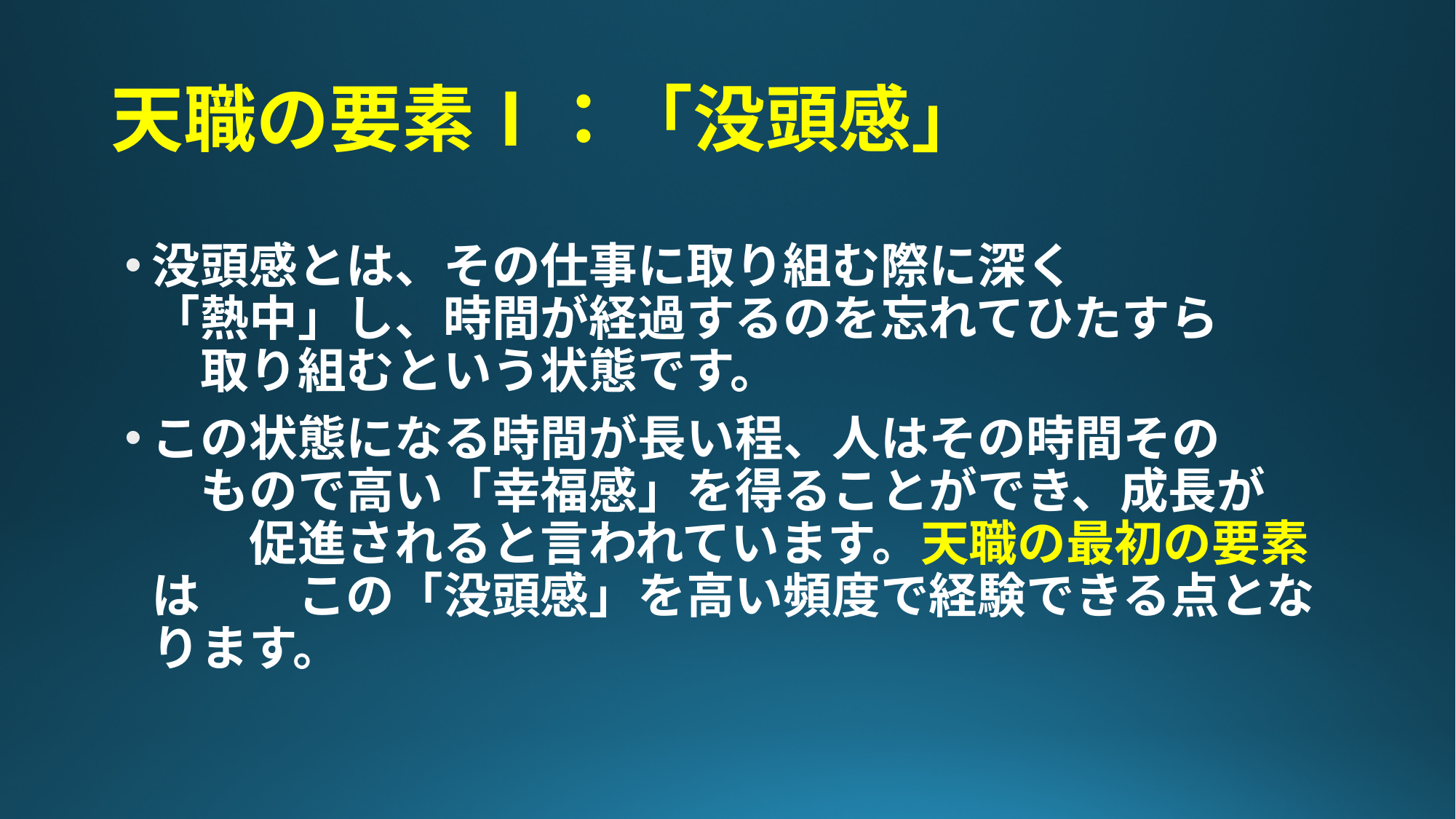

# 天職の要素Ⅰ：「没頭感」
没頭感とは、その仕事に取り組む際に深く　　　　　「熱中」し、時間が経過するのを忘れてひたすら　　　取り組むという状態です。
この状態になる時間が長い程、人はその時間その　　　もので高い「幸福感」を得ることができ、成長が　　　促進されると言われています。天職の最初の要素は　　この「没頭感」を高い頻度で経験できる点となります。